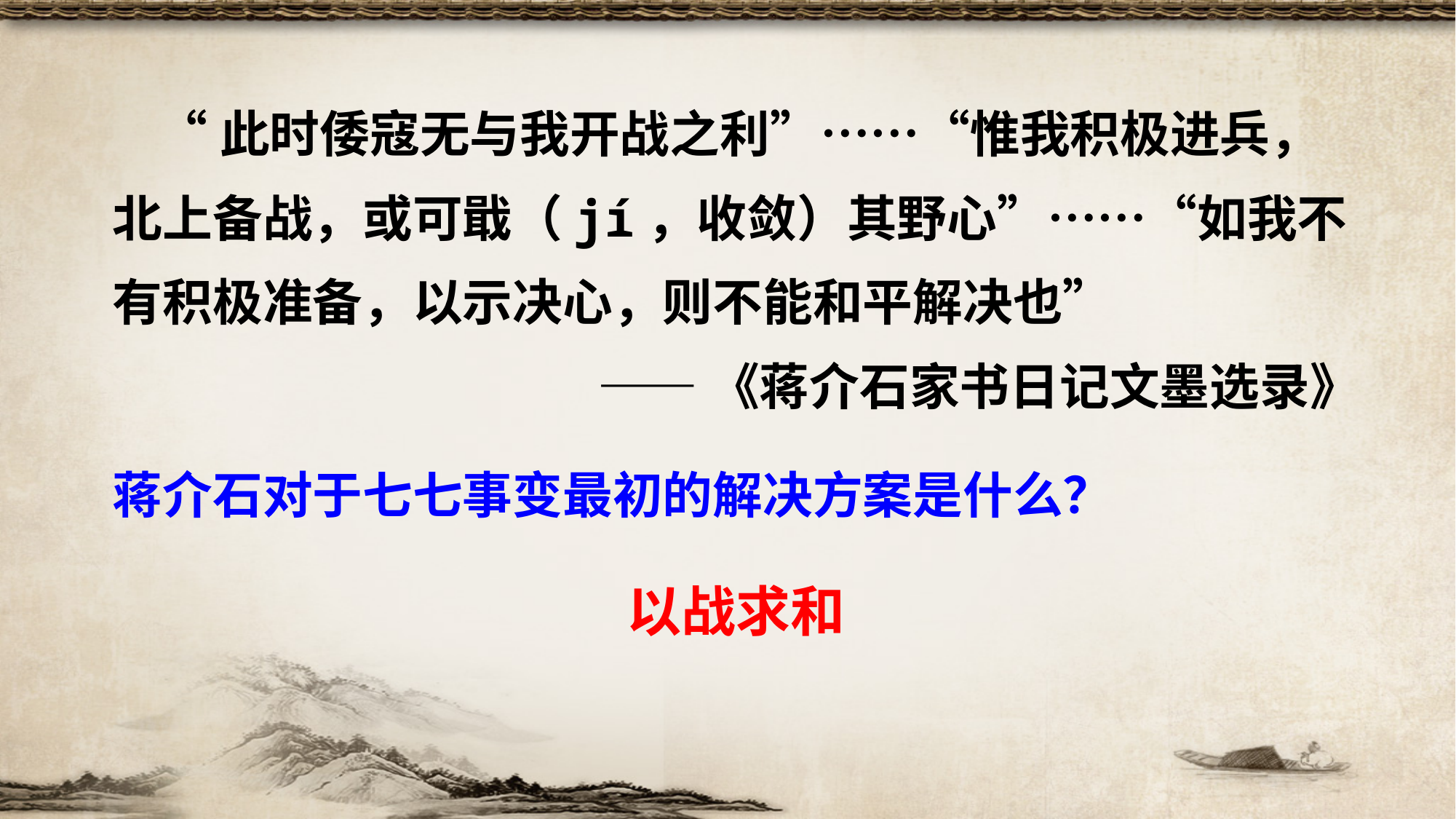

“此时倭寇无与我开战之利”……“惟我积极进兵，北上备战，或可戢（jí，收敛）其野心”……“如我不有积极准备，以示决心，则不能和平解决也”
——《蒋介石家书日记文墨选录》
蒋介石对于七七事变最初的解决方案是什么？
以战求和